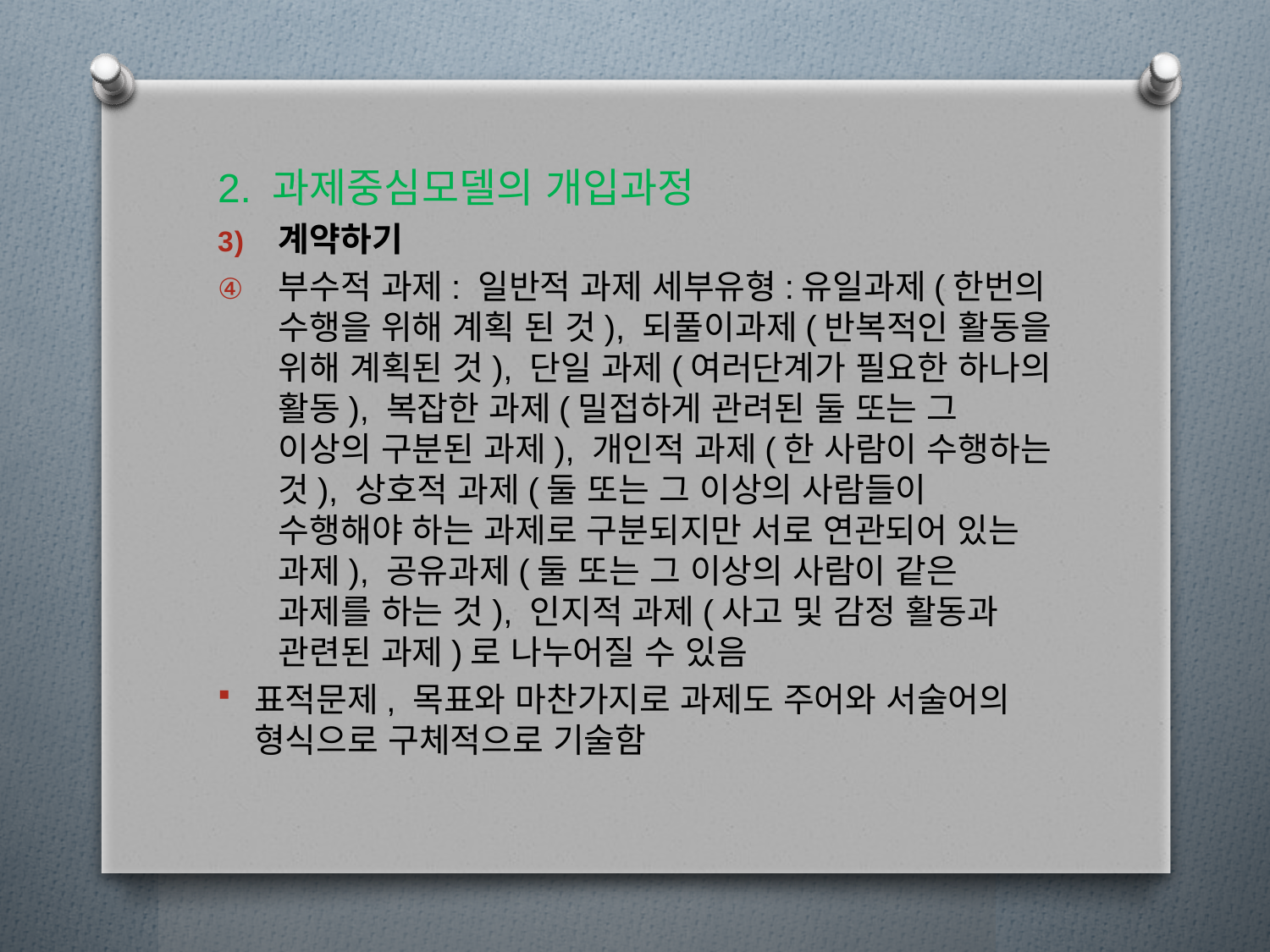

2. 과제중심모델의 개입과정
계약하기
부수적 과제: 일반적 과제 세부유형:유일과제(한번의 수행을 위해 계획 된 것), 되풀이과제(반복적인 활동을 위해 계획된 것), 단일 과제(여러단계가 필요한 하나의 활동), 복잡한 과제(밀접하게 관려된 둘 또는 그 이상의 구분된 과제), 개인적 과제(한 사람이 수행하는 것), 상호적 과제(둘 또는 그 이상의 사람들이 수행해야 하는 과제로 구분되지만 서로 연관되어 있는 과제), 공유과제(둘 또는 그 이상의 사람이 같은 과제를 하는 것), 인지적 과제(사고 및 감정 활동과 관련된 과제)로 나누어질 수 있음
표적문제, 목표와 마찬가지로 과제도 주어와 서술어의 형식으로 구체적으로 기술함